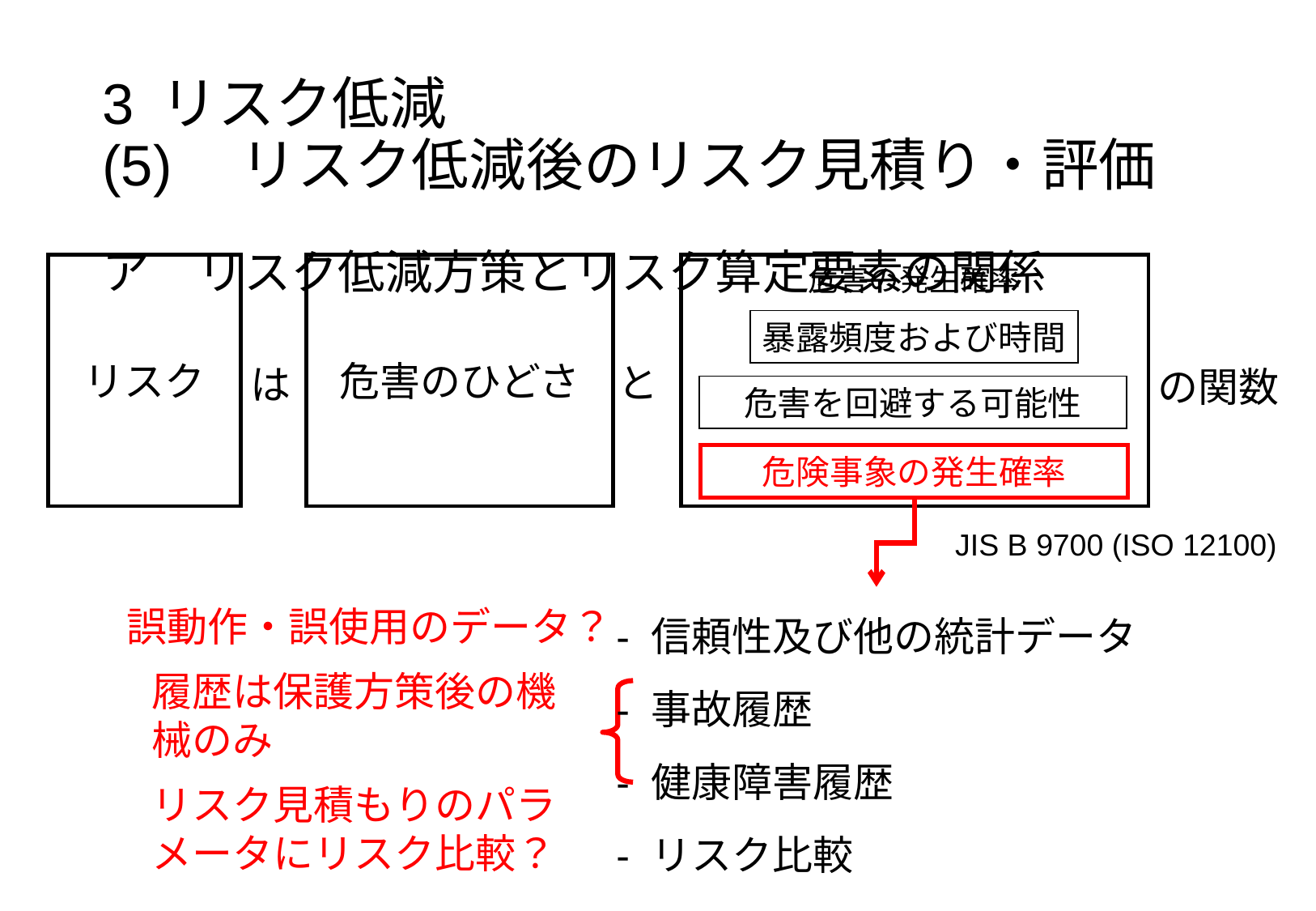

# 3 リスク低減 (5)　リスク低減後のリスク見積り・評価
ア　リスク低減方策とリスク算定要素の関係
リスク
危害のひどさ
危害の発生確率

暴露頻度および時間
と
は
の関数
危害を回避する可能性
危険事象の発生確率
JIS B 9700 (ISO 12100)
- 信頼性及び他の統計データ
- 事故履歴
- 健康障害履歴
- リスク比較
誤動作・誤使用のデータ？
履歴は保護方策後の機械のみ

リスク見積もりのパラメータにリスク比較？